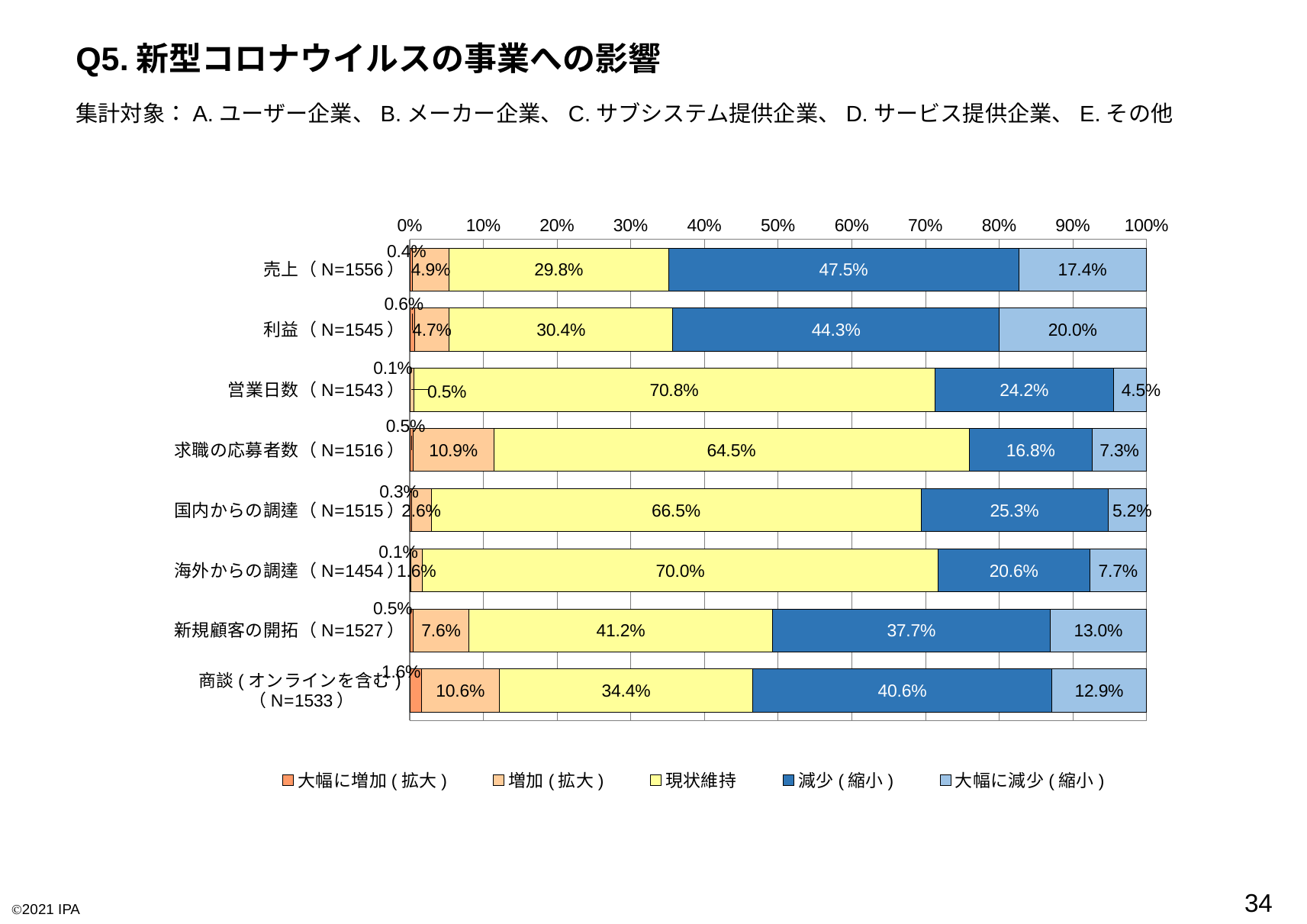

Q5.新型コロナウイルスの事業への影響
集計対象：A.ユーザー企業、B.メーカー企業、C.サブシステム提供企業、D.サービス提供企業、E.その他

### Chart

| Category | 大幅に増加(拡大) | 増加(拡大) | 現状維持 | 減少(縮小) | 大幅に減少(縮小) |
|---|---|---|---|---|---|
| 売上（N=1556） | 0.0038560411311053984 | 0.04948586118251928 | 0.2982005141388175 | 0.4749357326478149 | 0.17352185089974292 |
| 利益（N=1545） | 0.006472491909385114 | 0.04724919093851133 | 0.3035598705501618 | 0.44271844660194176 | 0.2 |
| 営業日数（N=1543） | 0.0006480881399870382 | 0.004536616979909268 | 0.7077122488658457 | 0.2423849643551523 | 0.04471808165910564 |
| 求職の応募者数（N=1516） | 0.004617414248021108 | 0.10949868073878628 | 0.6451187335092349 | 0.16754617414248021 | 0.07321899736147758 |
| 国内からの調達（N=1515） | 0.0026402640264026403 | 0.026402640264026403 | 0.6653465346534654 | 0.25346534653465347 | 0.05214521452145215 |
| 海外からの調達（N=1454） | 0.001375515818431912 | 0.01581843191196699 | 0.7001375515818432 | 0.20563961485557083 | 0.07702888583218707 |
| 新規顧客の開拓（N=1527） | 0.0045841519318926 | 0.07596594629993451 | 0.4119187950229208 | 0.37721021611001965 | 0.13032089063523247 |
| 商談(オンラインを含む)（N=1533） | 0.015655577299412915 | 0.10632746249184605 | 0.34377038486627526 | 0.40574037834311805 | 0.12850619699934768 |